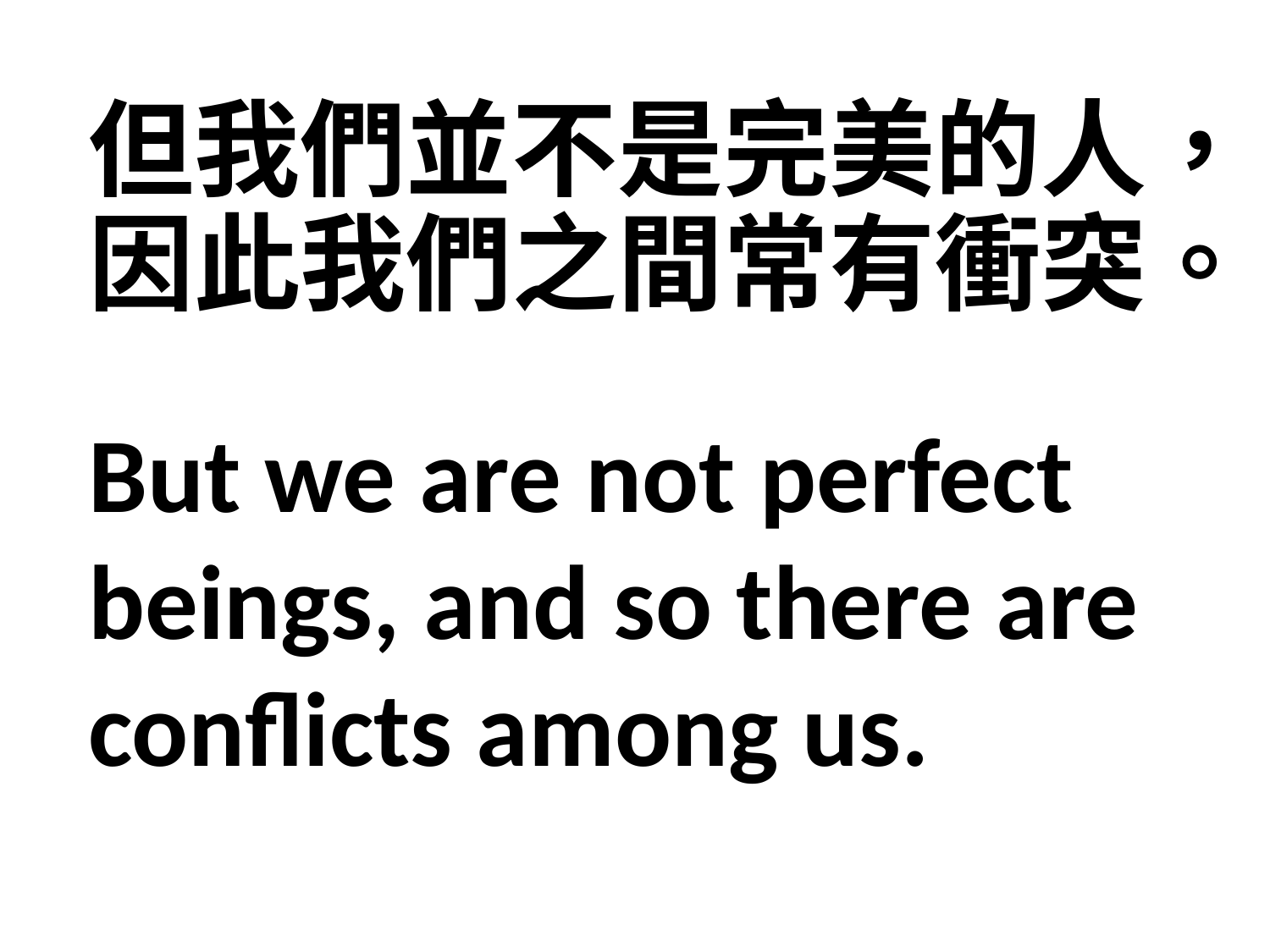

但我們並不是完美的人，因此我們之間常有衝突。

But we are not perfect beings, and so there are conflicts among us.